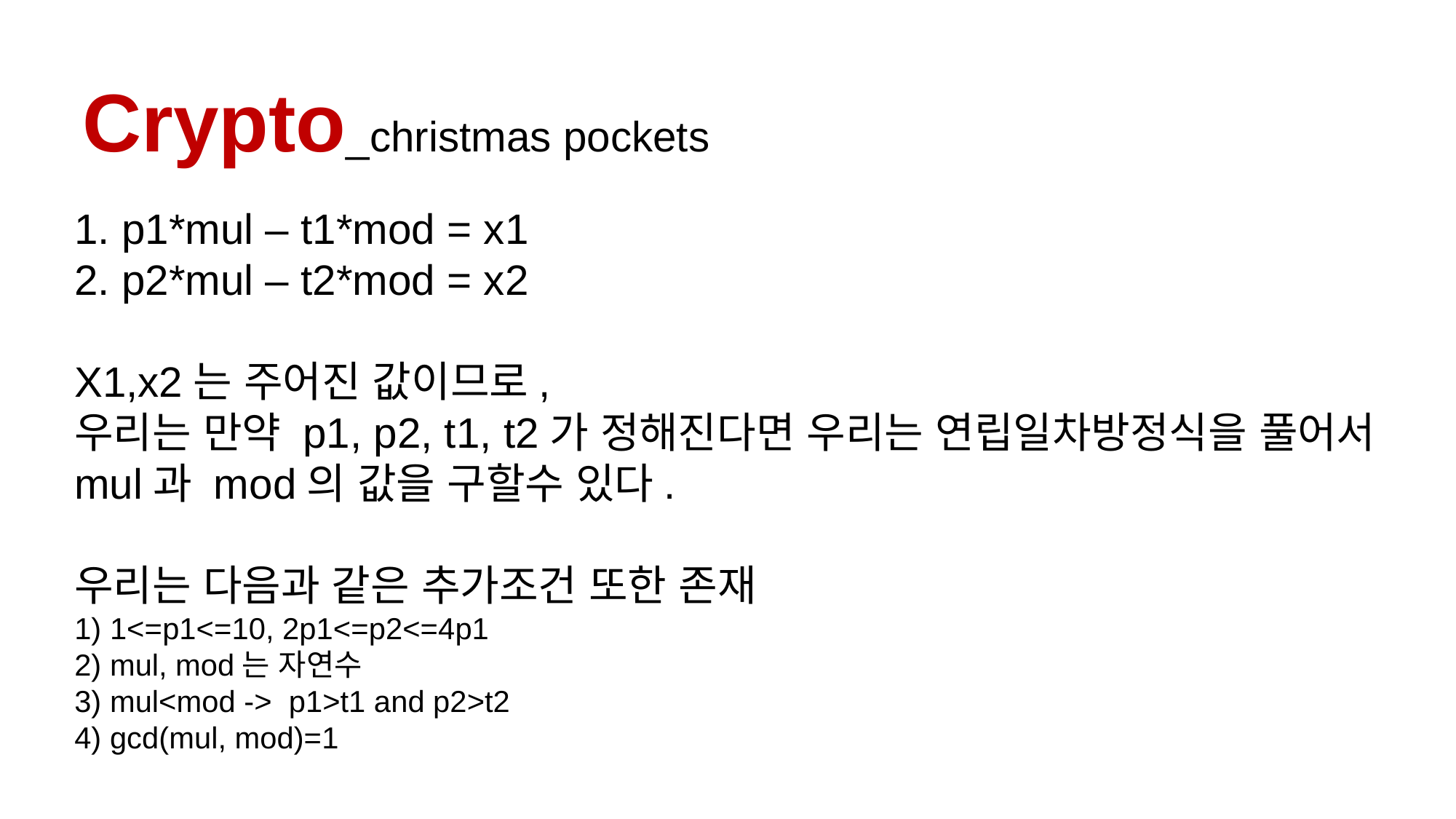

Crypto_christmas pockets
1. p1*mul – t1*mod = x1
2. p2*mul – t2*mod = x2

X1,x2는 주어진 값이므로,
우리는 만약 p1, p2, t1, t2가 정해진다면 우리는 연립일차방정식을 풀어서 mul과 mod의 값을 구할수 있다.

우리는 다음과 같은 추가조건 또한 존재
1) 1<=p1<=10, 2p1<=p2<=4p1
2) mul, mod는 자연수
3) mul<mod ->  p1>t1 and p2>t2
4) gcd(mul, mod)=1